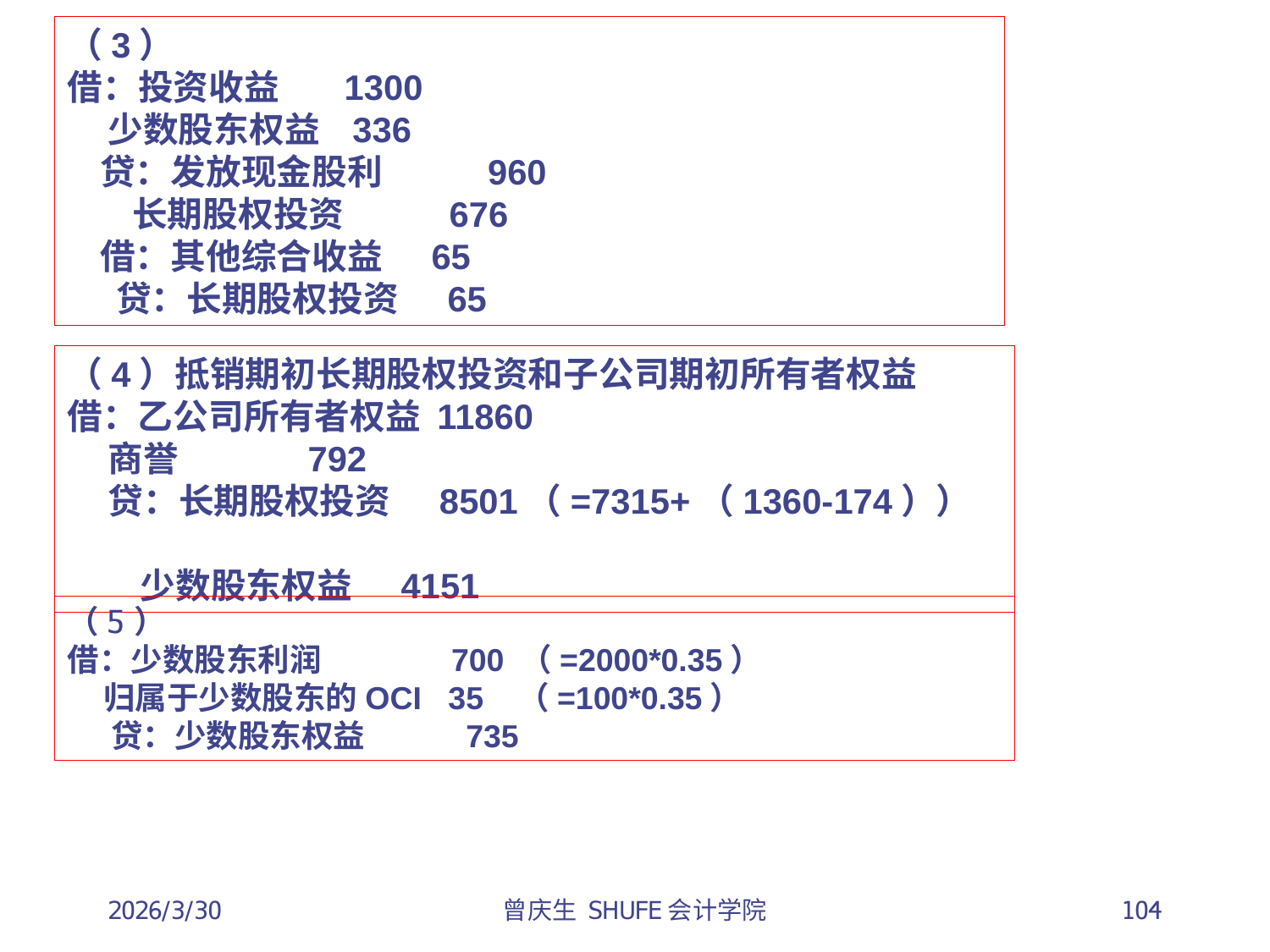

（3）
借：投资收益       1300
    少数股东权益   336
   贷：发放现金股利            960
       长期股权投资            676
   借：其他综合收益     65
     贷：长期股权投资     65
（4）抵销期初长期股权投资和子公司期初所有者权益
借：乙公司所有者权益 11860
    商誉               792
    贷：长期股权投资     8501（=7315+（1360-174））
        少数股东权益     4151
（5）
借：少数股东利润                 700 （=2000*0.35）
    归属于少数股东的OCI   35   （=100*0.35）
     贷：少数股东权益             735
2026/3/30
曾庆生 SHUFE会计学院
104